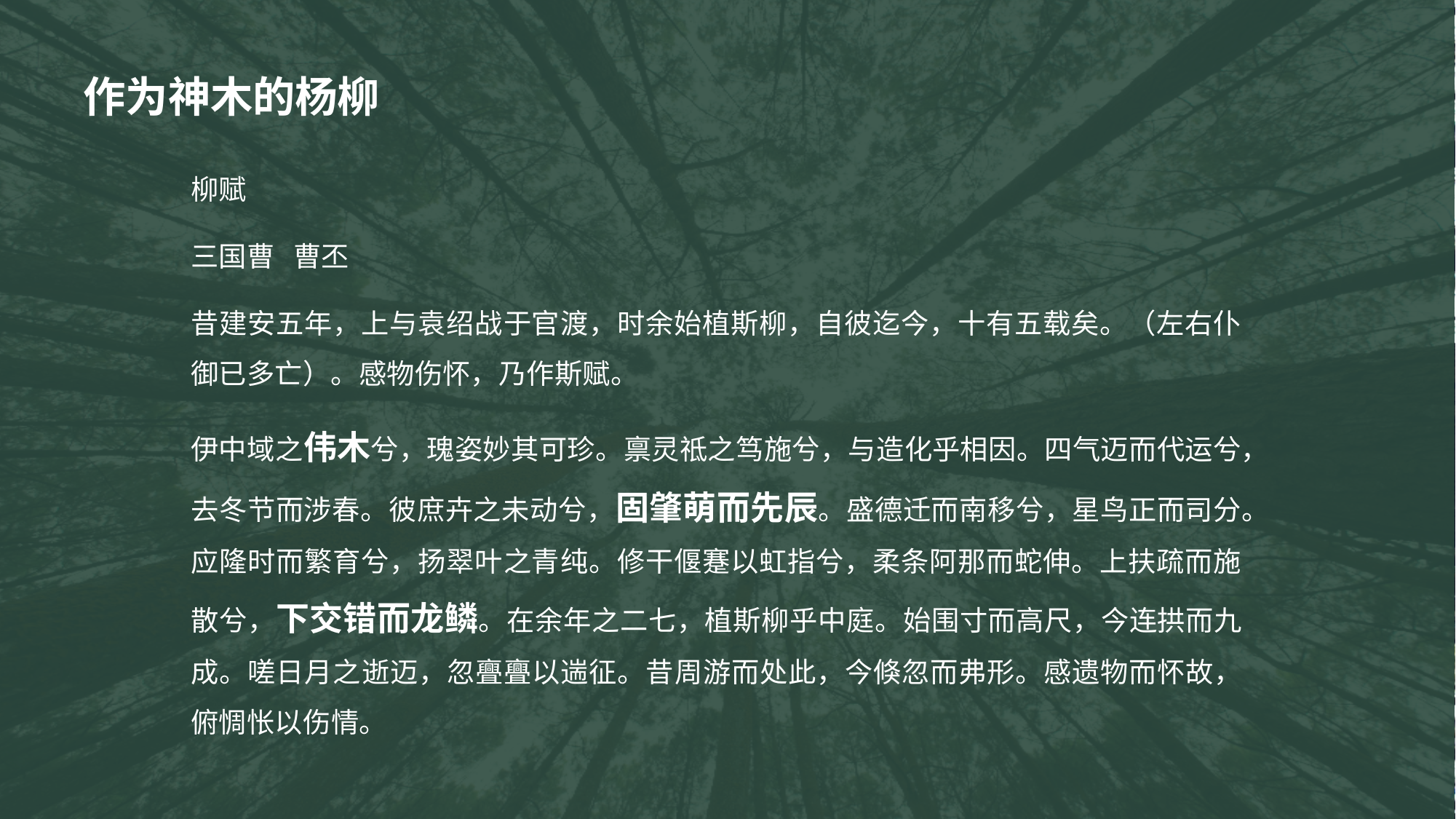

作为神木的杨柳
柳赋
三国曹   曹丕
昔建安五年，上与袁绍战于官渡，时余始植斯柳，自彼迄今，十有五载矣。（左右仆御已多亡）。感物伤怀，乃作斯赋。
伊中域之伟木兮，瑰姿妙其可珍。禀灵祗之笃施兮，与造化乎相因。四气迈而代运兮，去冬节而涉春。彼庶卉之未动兮，固肇萌而先辰。盛德迁而南移兮，星鸟正而司分。应隆时而繁育兮，扬翠叶之青纯。修干偃蹇以虹指兮，柔条阿那而蛇伸。上扶疏而施散兮，下交错而龙鳞。在余年之二七，植斯柳乎中庭。始围寸而高尺，今连拱而九成。嗟日月之逝迈，忽亹亹以遄征。昔周游而处此，今倏忽而弗形。感遗物而怀故，俯惆怅以伤情。